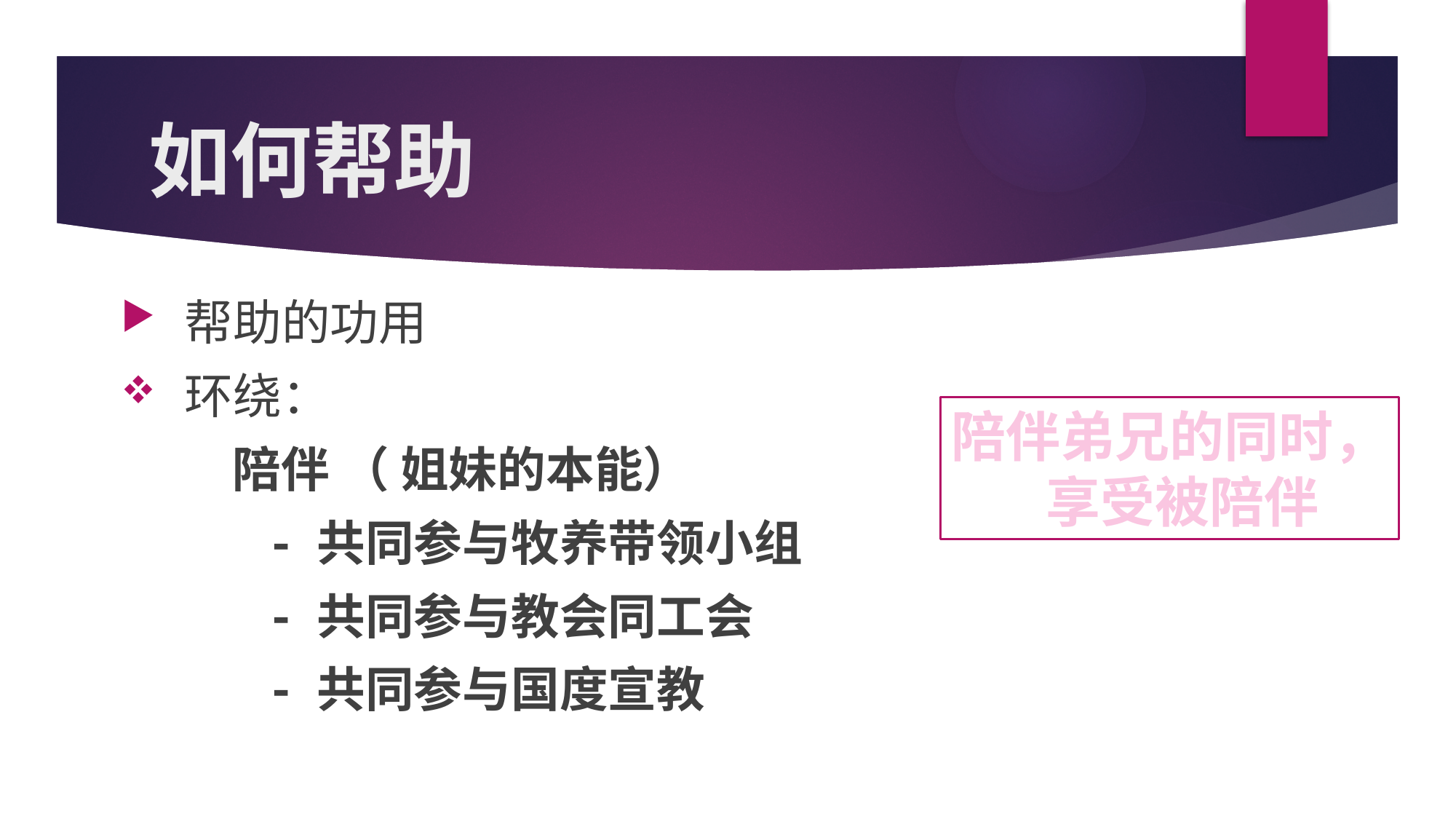

# 如何帮助
 帮助的功用
 环绕：
         陪伴 （ 姐妹的本能）
           - 共同参与牧养带领小组
           - 共同参与教会同工会
           - 共同参与国度宣教

陪伴弟兄的同时，
 享受被陪伴